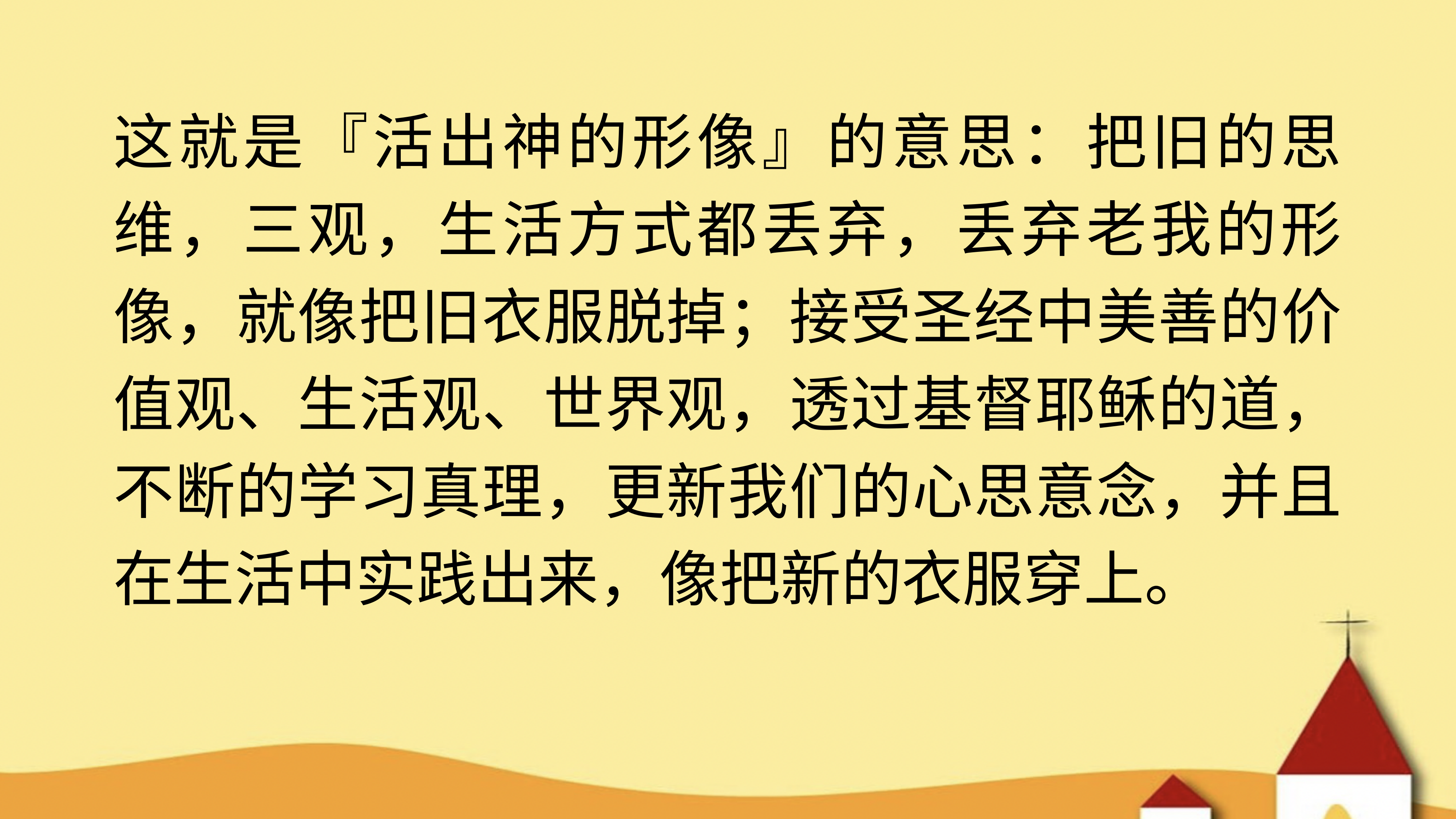

#
这就是『活出神的形像』的意思：把旧的思维，三观，生活方式都丢弃，丢弃老我的形像，就像把旧衣服脱掉；接受圣经中美善的价值观、生活观、世界观，透过基督耶稣的道，不断的学习真理，更新我们的心思意念，并且在生活中实践出来，像把新的衣服穿上。